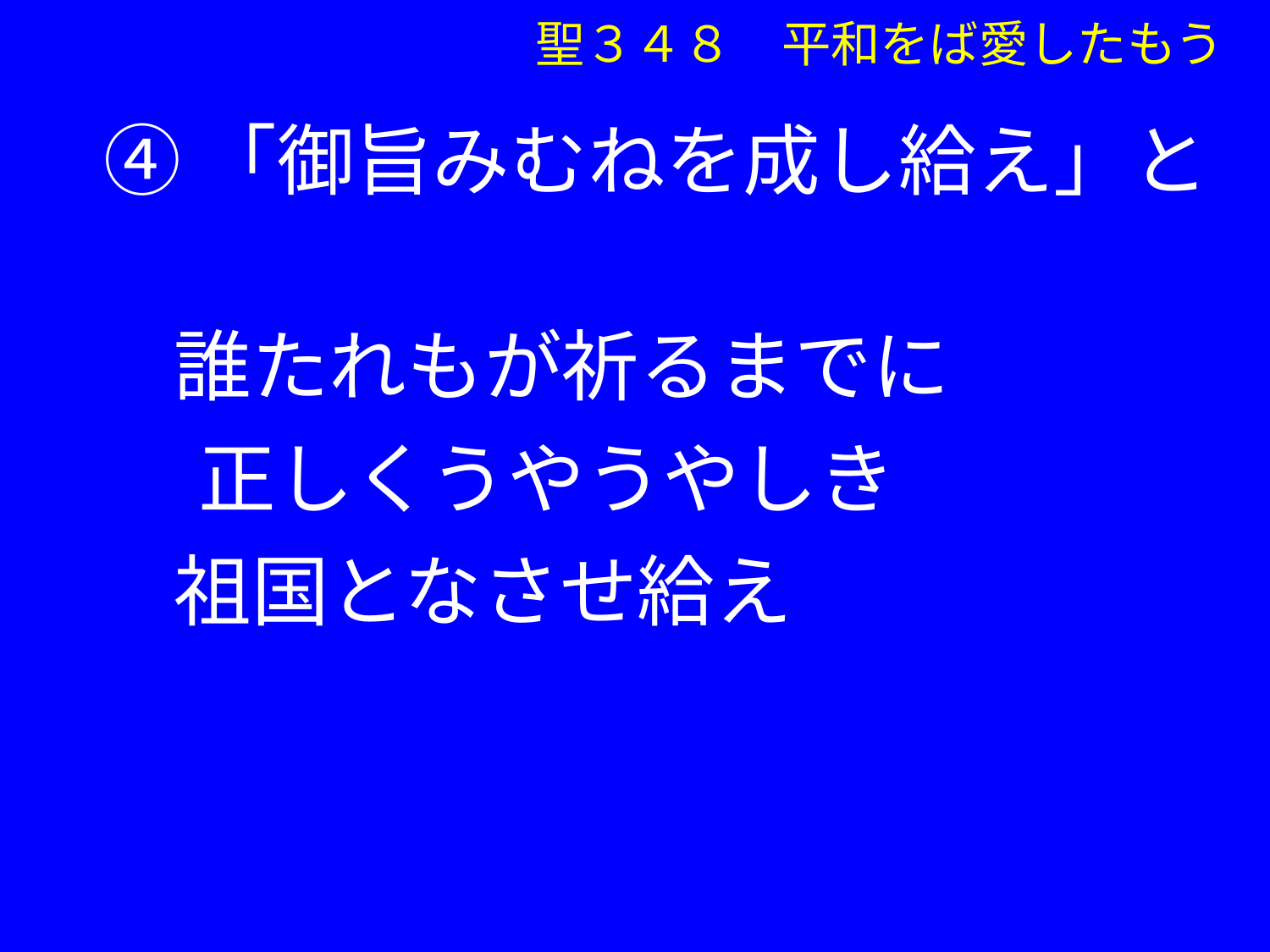

④「御旨みむねを成し給え」と
   誰たれもが祈るまでに
　 正しくうやうやしき
   祖国となさせ給え
聖３４８　平和をば愛したもう